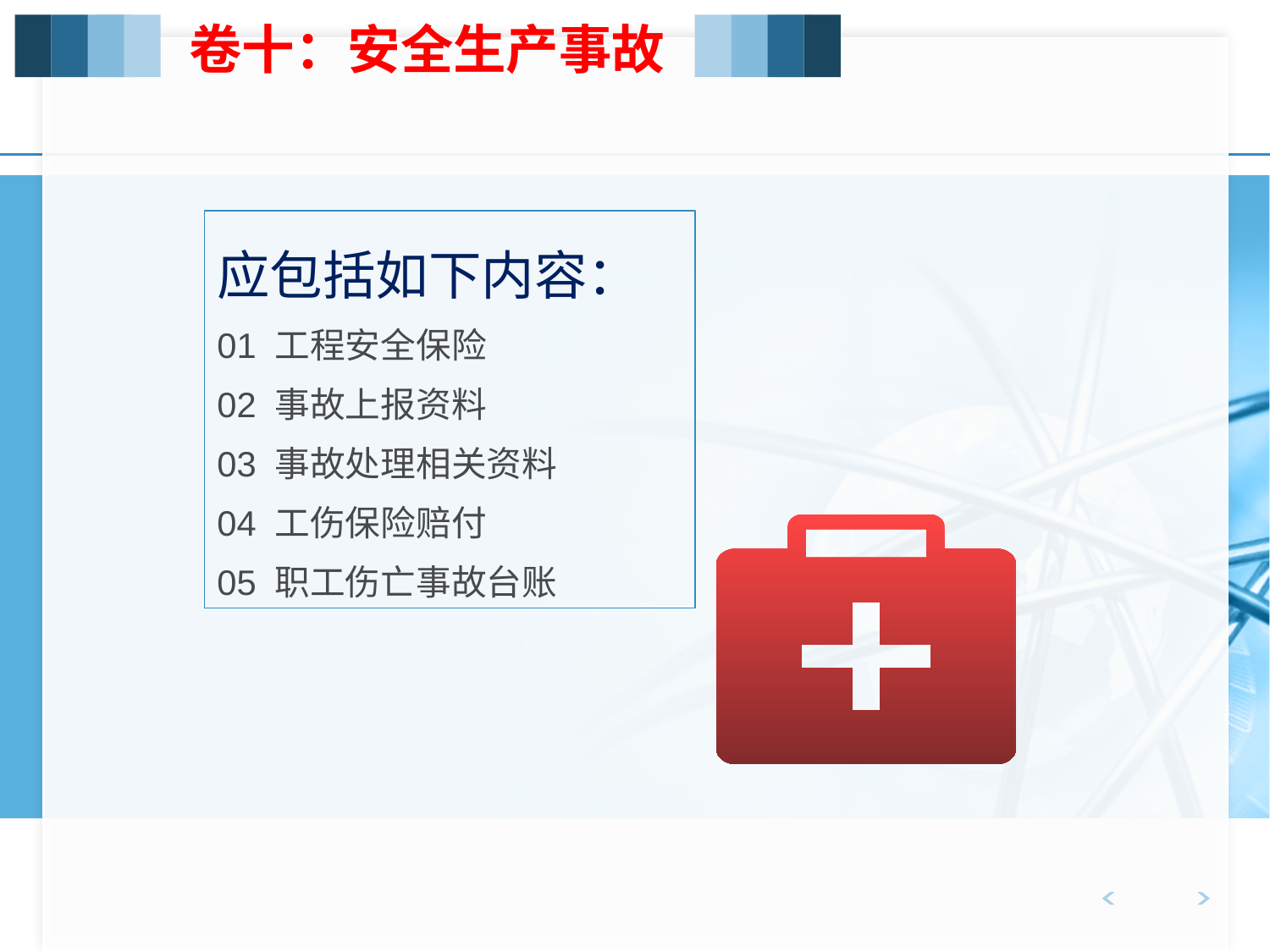

卷十：安全生产事故

应包括如下内容：
01 工程安全保险
02 事故上报资料
03 事故处理相关资料
04 工伤保险赔付
05 职工伤亡事故台账